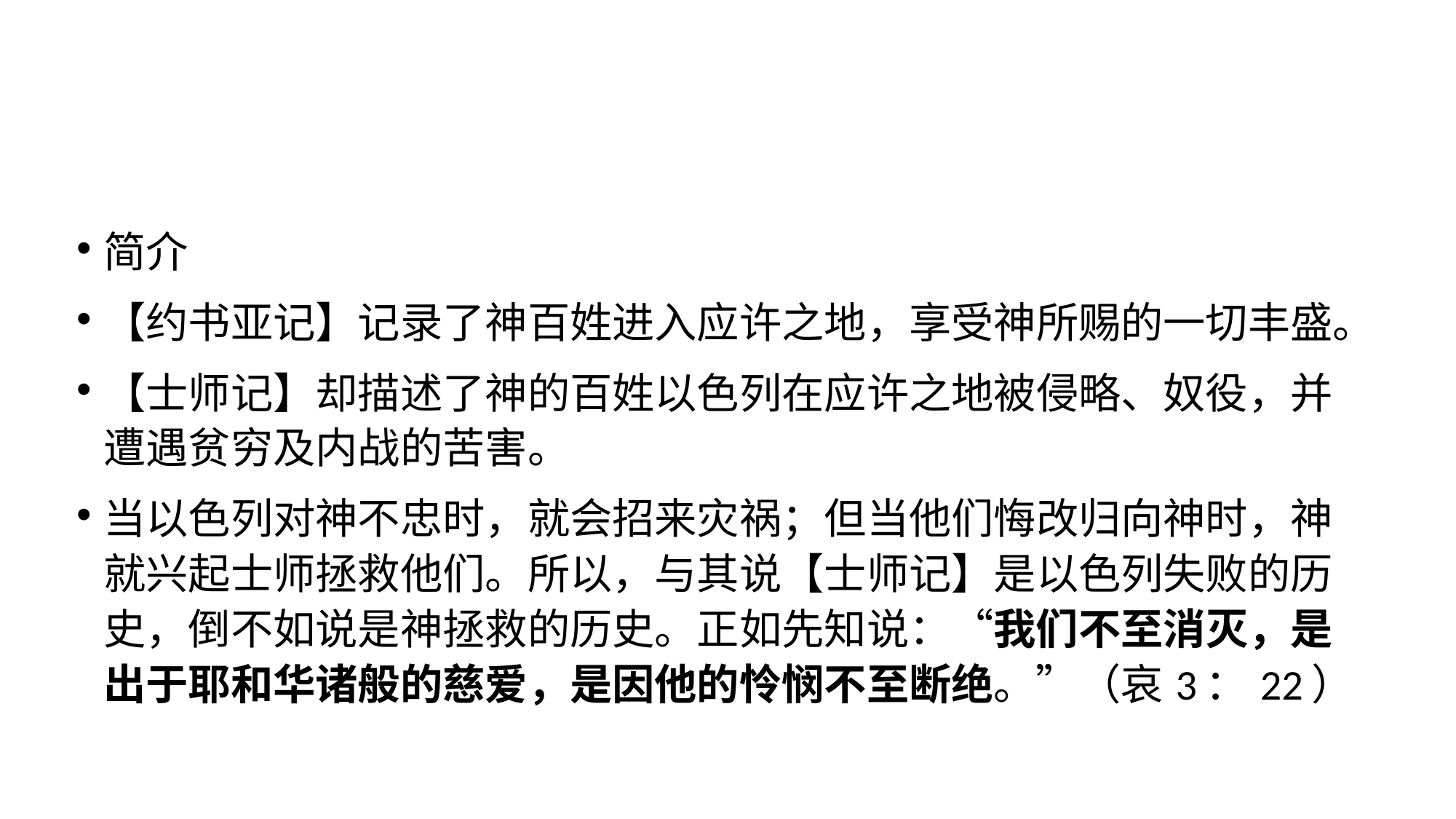

简介
【约书亚记】记录了神百姓进入应许之地，享受神所赐的一切丰盛。
【士师记】却描述了神的百姓以色列在应许之地被侵略、奴役，并遭遇贫穷及内战的苦害。
当以色列对神不忠时，就会招来灾祸；但当他们悔改归向神时，神就兴起士师拯救他们。所以，与其说【士师记】是以色列失败的历史，倒不如说是神拯救的历史。正如先知说：“我们不至消灭，是出于耶和华诸般的慈爱，是因他的怜悯不至断绝。”（哀3：22）